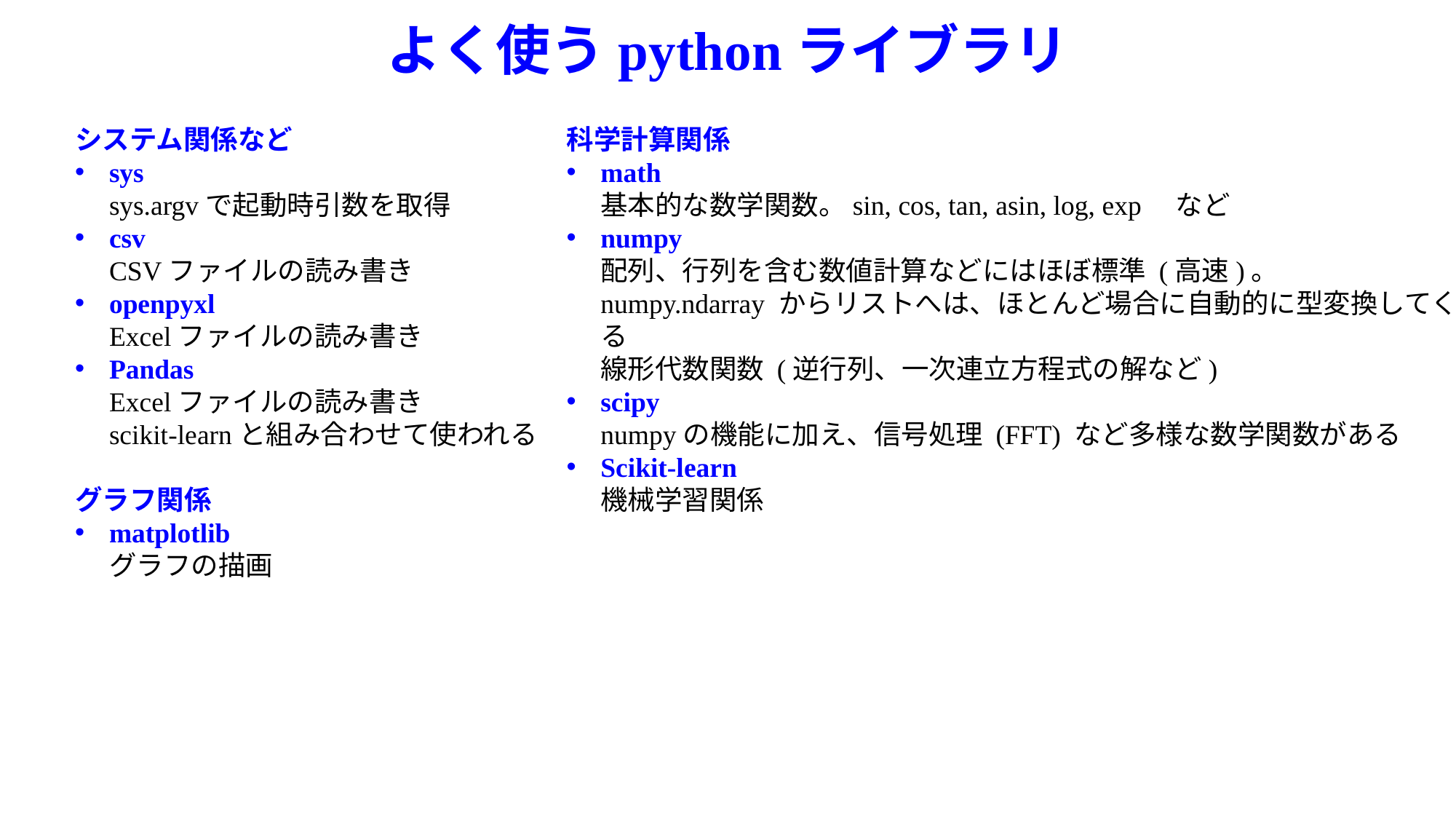

# よく使うpythonライブラリ
システム関係など
sys
sys.argvで起動時引数を取得
csv
CSVファイルの読み書き
openpyxl
Excelファイルの読み書き
Pandas
Excelファイルの読み書き
scikit-learnと組み合わせて使われる

グラフ関係
matplotlib
グラフの描画

科学計算関係
math
基本的な数学関数。sin, cos, tan, asin, log, exp　など
numpy
配列、行列を含む数値計算などにはほぼ標準 (高速)。
numpy.ndarray からリストへは、ほとんど場合に自動的に型変換してくれる
線形代数関数 (逆行列、一次連立方程式の解など)
scipy
numpyの機能に加え、信号処理 (FFT) など多様な数学関数がある
Scikit-learn
機械学習関係